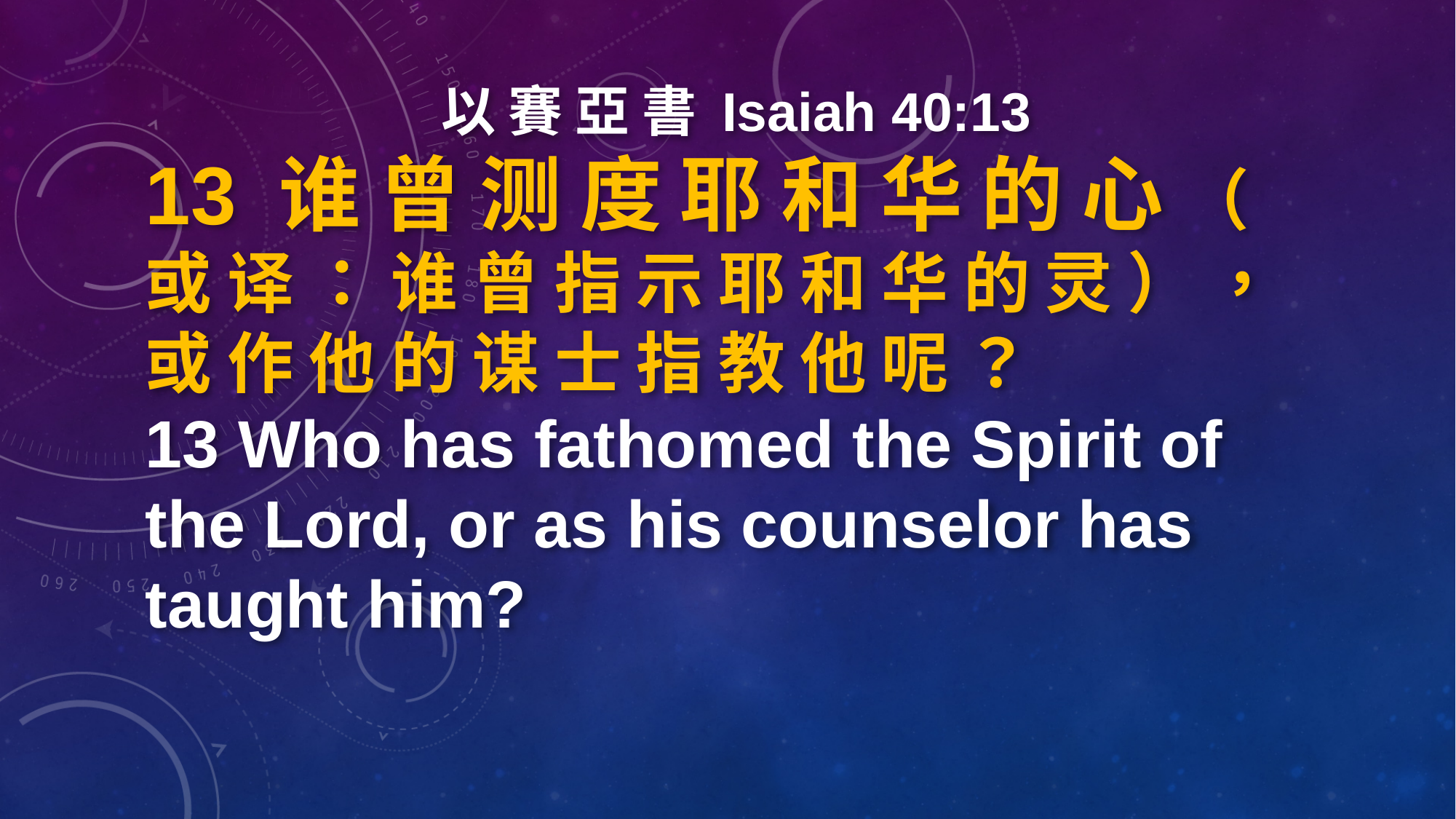

以 賽 亞 書 Isaiah 40:13
13 谁 曾 测 度 耶 和 华 的 心 （ 或 译 ： 谁 曾 指 示 耶 和 华 的 灵 ） ， 或 作 他 的 谋 士 指 教 他 呢 ？
13 Who has fathomed the Spirit of the Lord, or as his counselor has taught him?